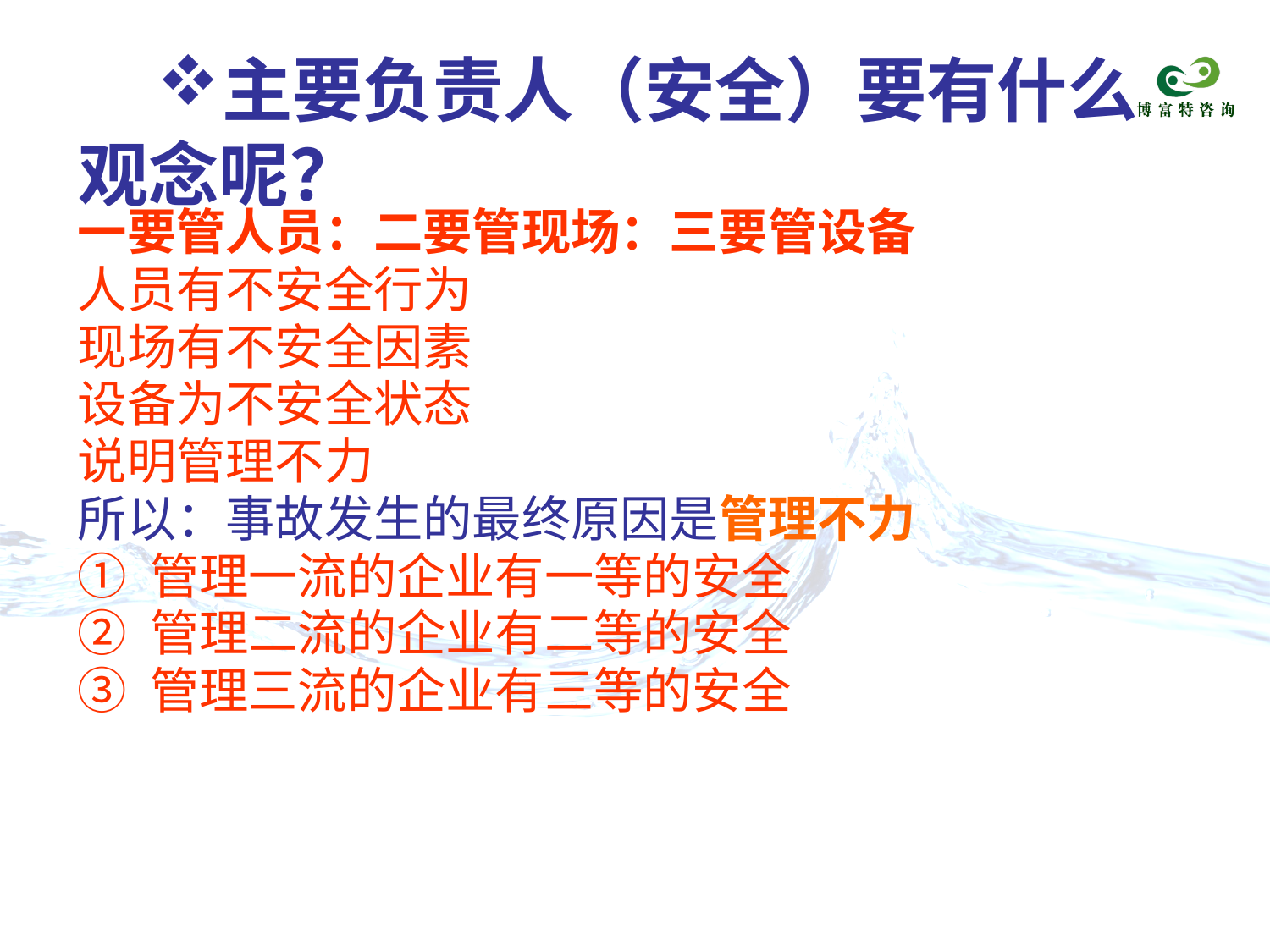

主要负责人（安全）要有什么观念呢？
一要管人员：二要管现场：三要管设备
人员有不安全行为
现场有不安全因素
设备为不安全状态
说明管理不力
所以：事故发生的最终原因是管理不力
① 管理一流的企业有一等的安全
② 管理二流的企业有二等的安全
③ 管理三流的企业有三等的安全